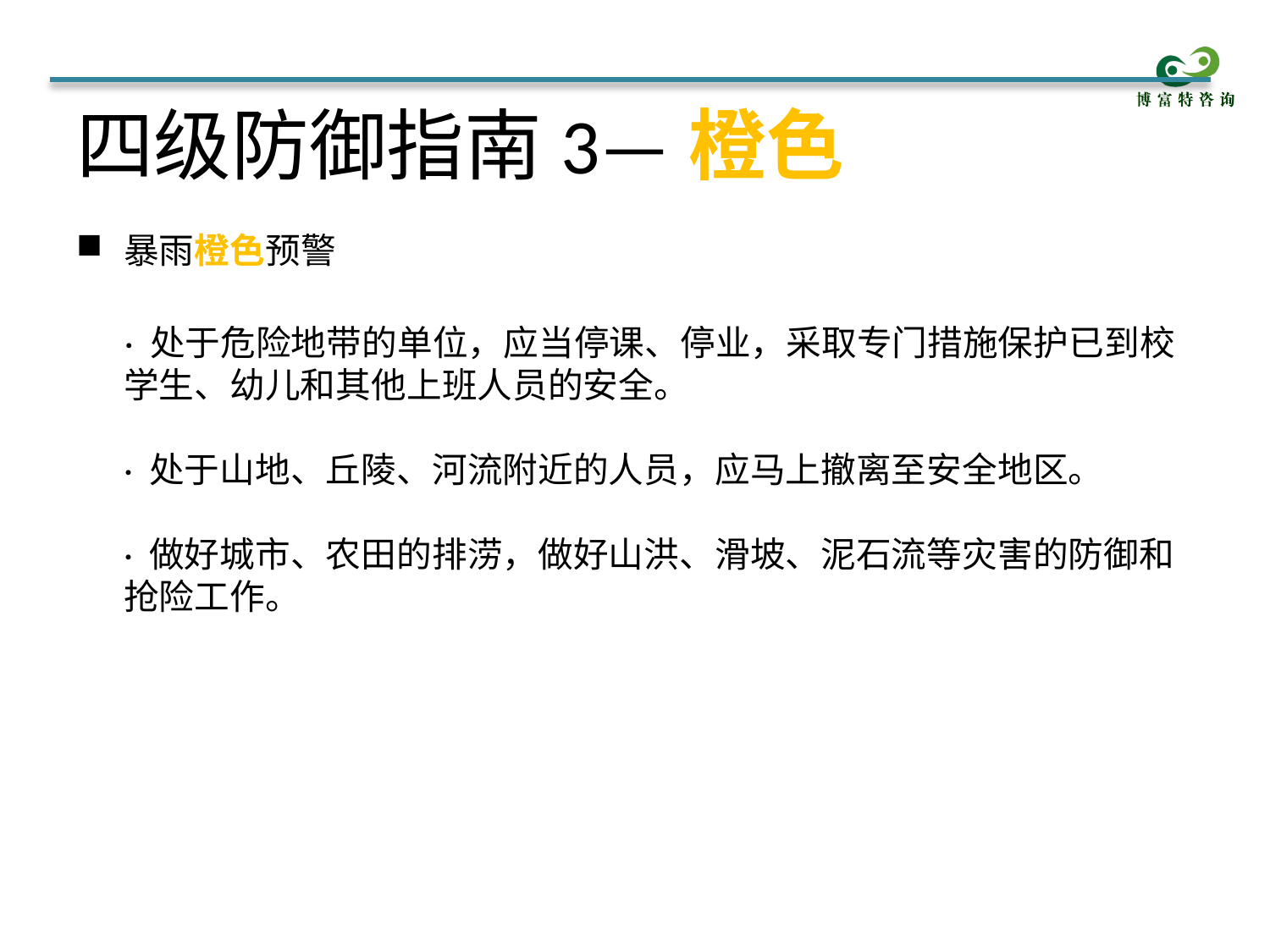

# 四级防御指南3—橙色
暴雨橙色预警
      · 处于危险地带的单位，应当停课、停业，采取专门措施保护已到校学生、幼儿和其他上班人员的安全。
· 处于山地、丘陵、河流附近的人员，应马上撤离至安全地区。
· 做好城市、农田的排涝，做好山洪、滑坡、泥石流等灾害的防御和抢险工作。